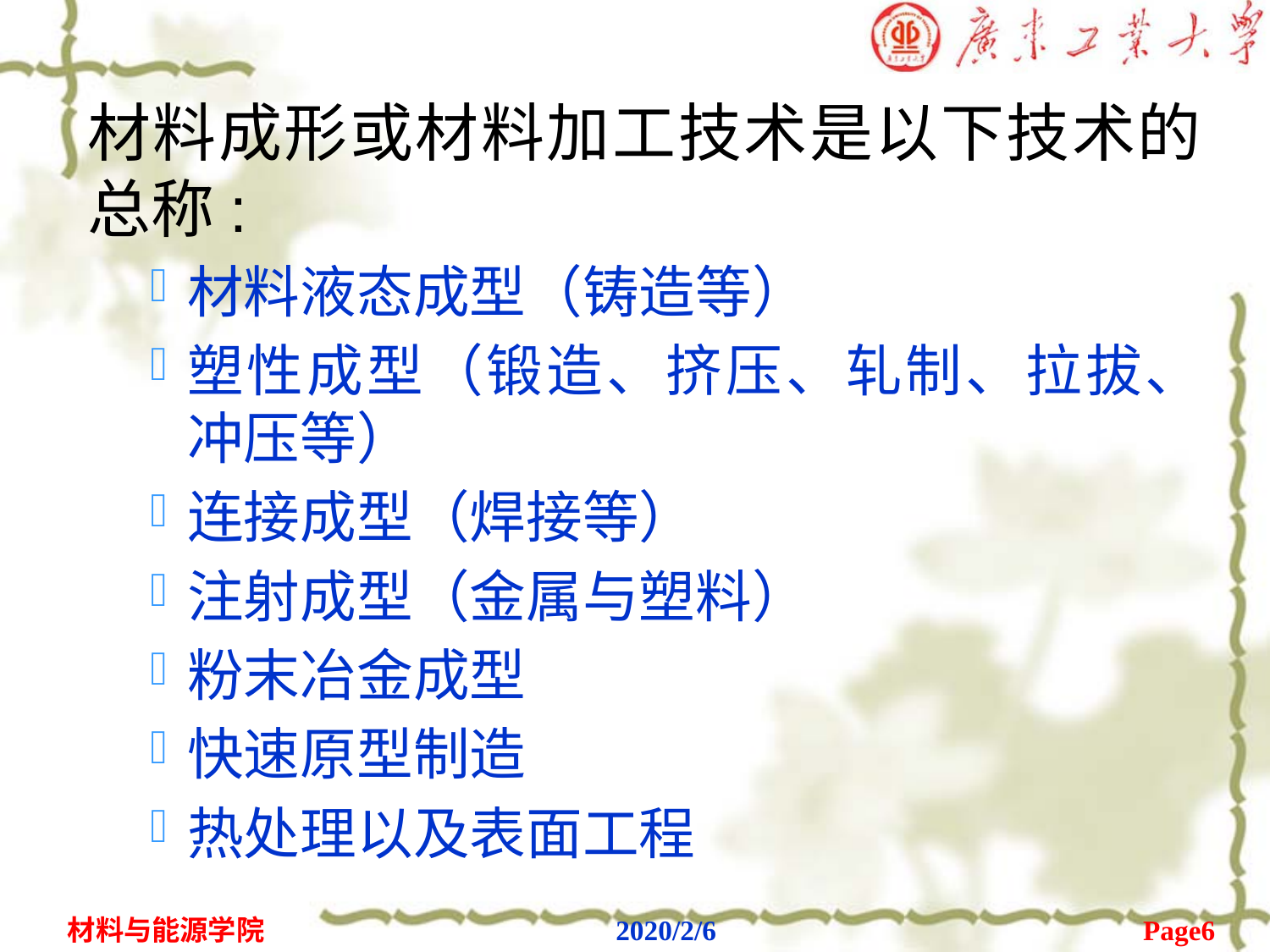

#
材料成形或材料加工技术是以下技术的总称:
材料液态成型（铸造等）
塑性成型（锻造、挤压、轧制、拉拔、冲压等）
连接成型（焊接等）
注射成型（金属与塑料）
粉末冶金成型
快速原型制造
热处理以及表面工程
Page6
材料与能源学院
2020/2/6